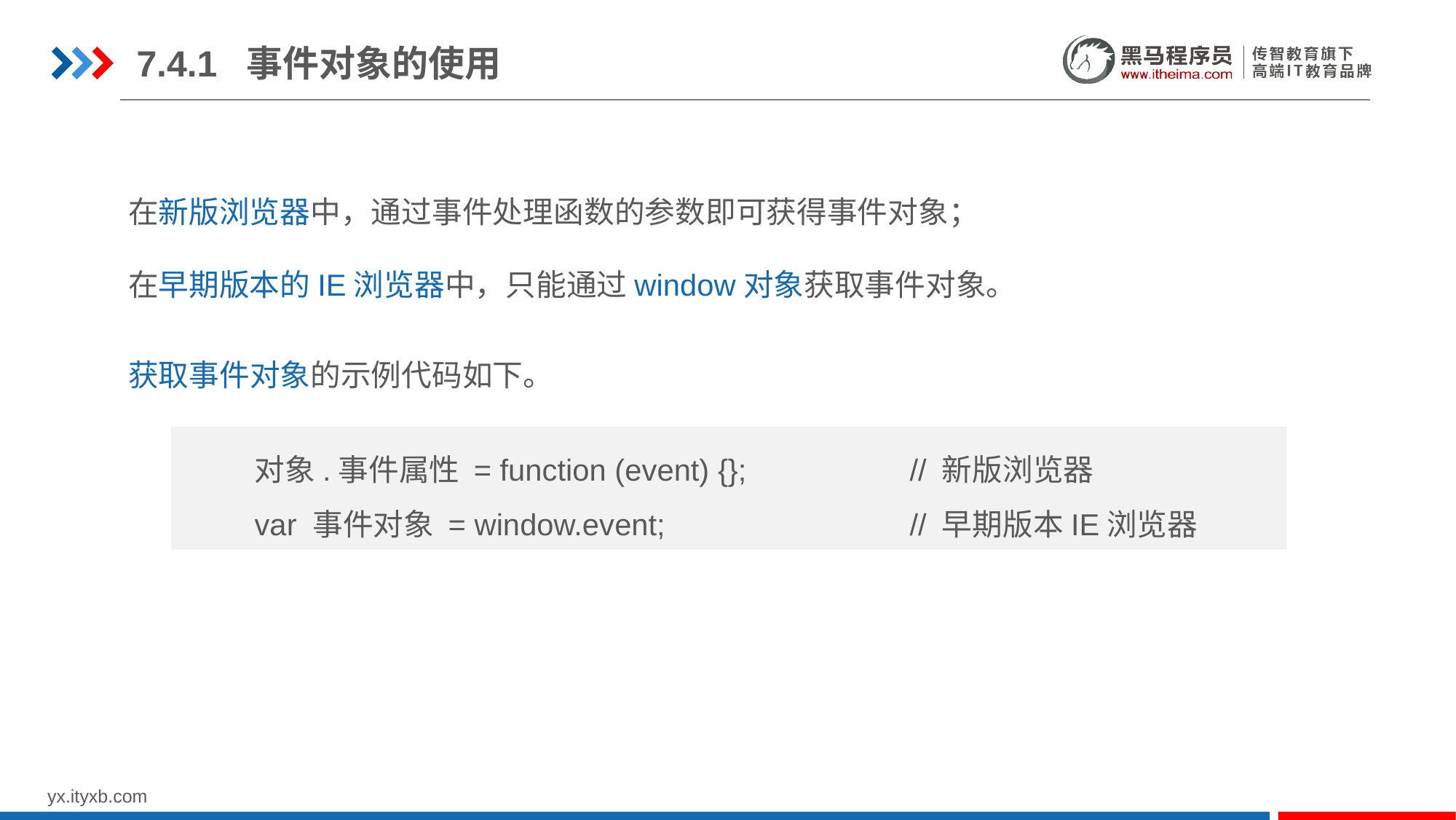

7.4.1  事件对象的使用
在新版浏览器中，通过事件处理函数的参数即可获得事件对象；
在早期版本的IE浏览器中，只能通过window对象获取事件对象。
获取事件对象的示例代码如下。
对象.事件属性 = function (event) {};		// 新版浏览器
var 事件对象 = window.event;        		// 早期版本IE浏览器